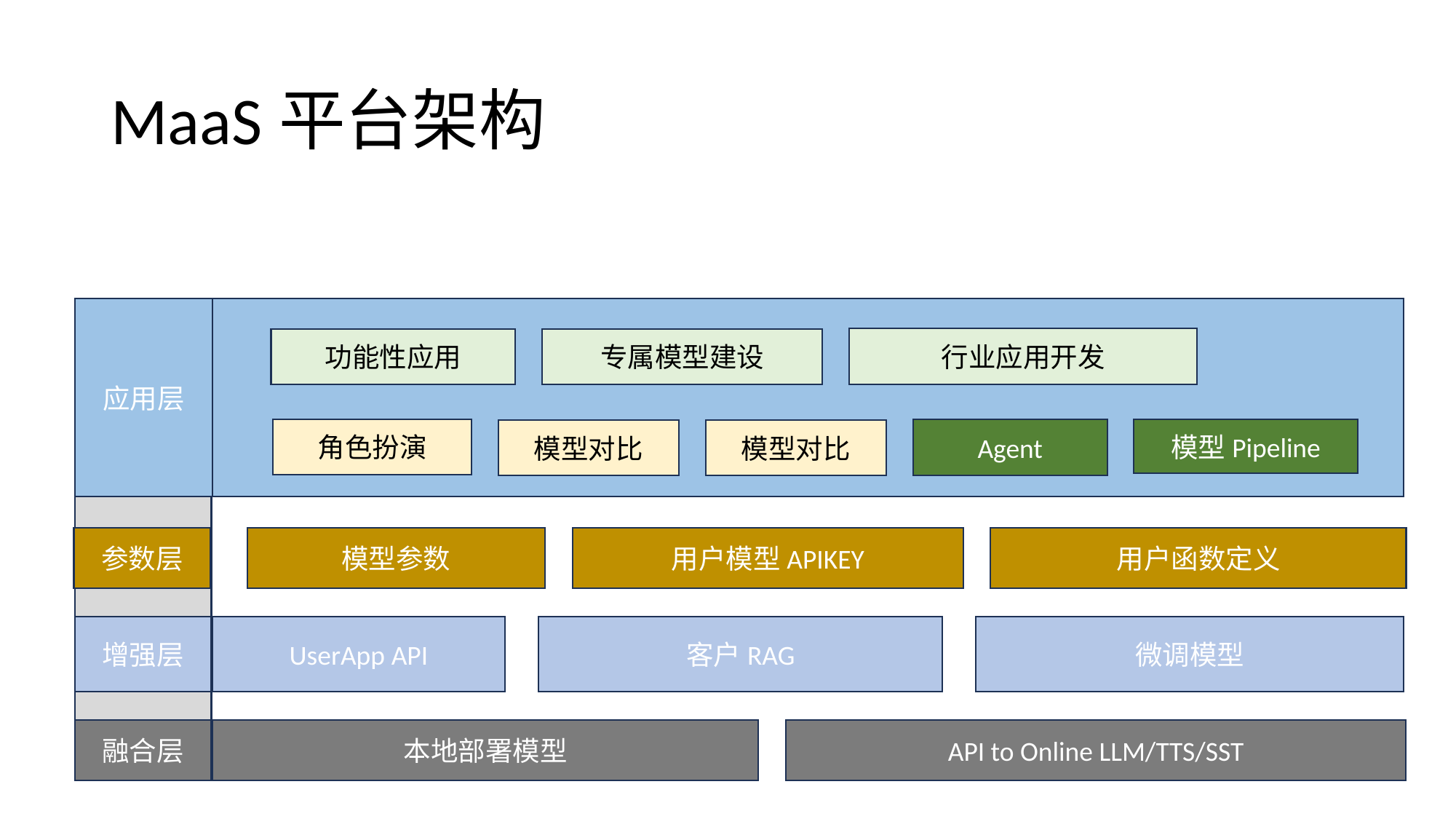

# MaaS平台架构

应用层

行业应用开发
功能性应用
专属模型建设
角色扮演
Agent
模型Pipeline
模型对比
模型对比
参数层
模型参数
用户模型APIKEY
用户函数定义
增强层
UserApp API
客户RAG
微调模型
融合层
本地部署模型
API to Online LLM/TTS/SST